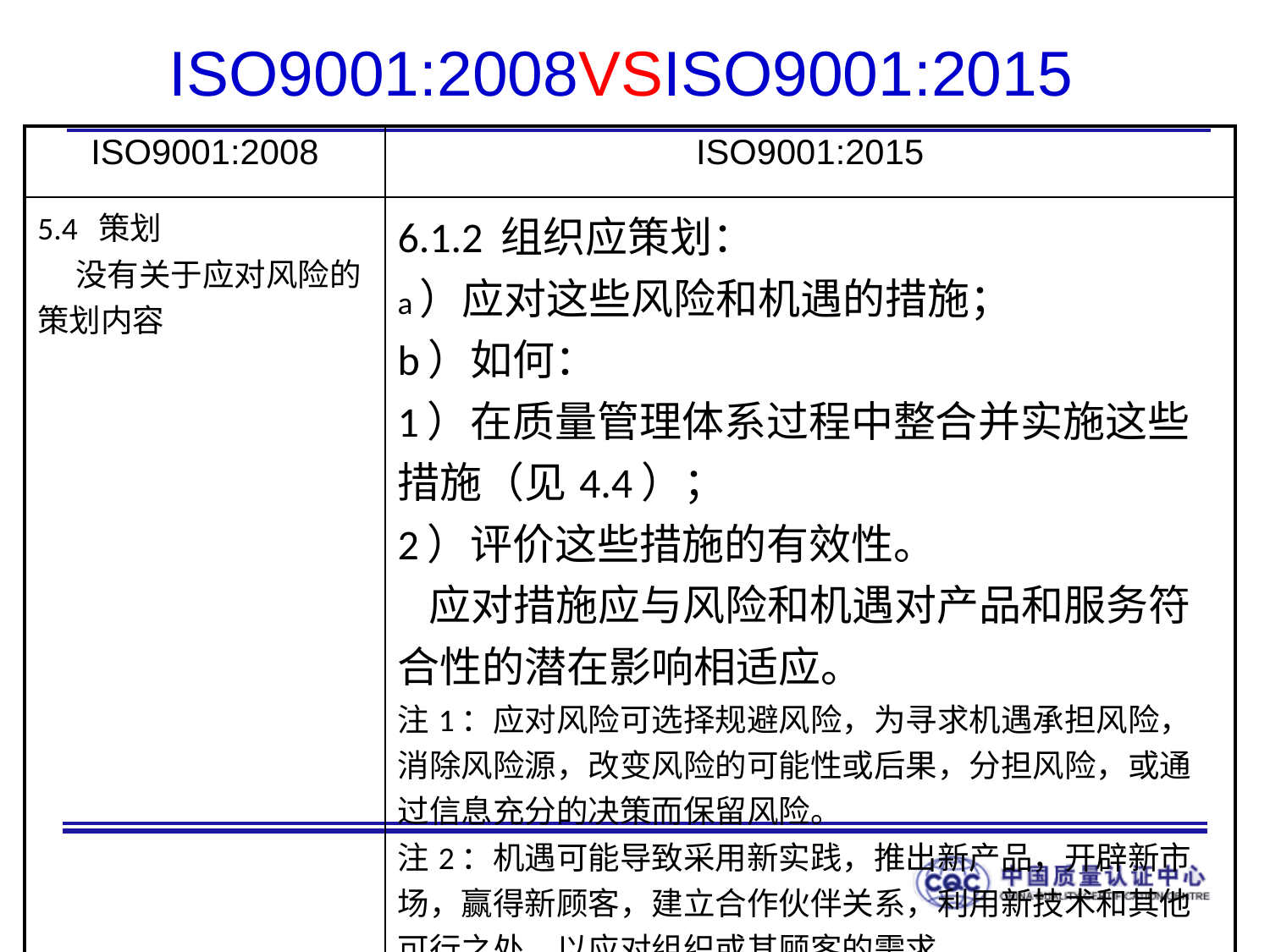

# ISO9001:2008VSISO9001:2015
| ISO9001:2008 | ISO9001:2015 |
| --- | --- |
| 5.4 策划 没有关于应对风险的策划内容 | 6.1.2 组织应策划： a）应对这些风险和机遇的措施； b）如何： 1）在质量管理体系过程中整合并实施这些措施（见4.4）； 2）评价这些措施的有效性。 应对措施应与风险和机遇对产品和服务符合性的潜在影响相适应。 注1：应对风险可选择规避风险，为寻求机遇承担风险，消除风险源，改变风险的可能性或后果，分担风险，或通过信息充分的决策而保留风险。 注2：机遇可能导致采用新实践，推出新产品，开辟新市场，赢得新顾客，建立合作伙伴关系，利用新技术和其他可行之处，以应对组织或其顾客的需求。 |